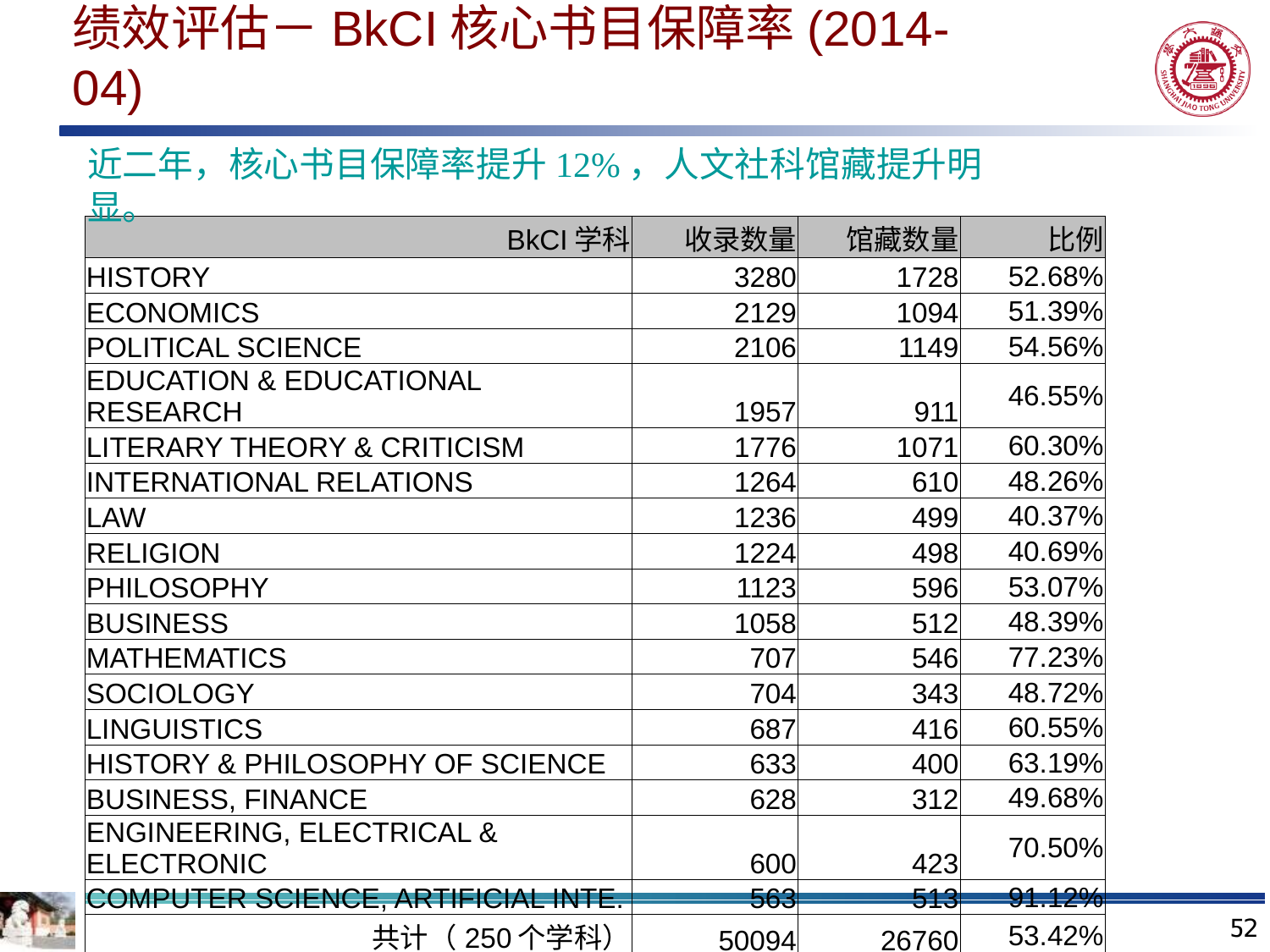

# 绩效评估－BkCI核心书目保障率(2014-04)
近二年，核心书目保障率提升12%，人文社科馆藏提升明显。
| BkCI学科 | 收录数量 | 馆藏数量 | 比例 |
| --- | --- | --- | --- |
| HISTORY | 3280 | 1728 | 52.68% |
| ECONOMICS | 2129 | 1094 | 51.39% |
| POLITICAL SCIENCE | 2106 | 1149 | 54.56% |
| EDUCATION & EDUCATIONAL RESEARCH | 1957 | 911 | 46.55% |
| LITERARY THEORY & CRITICISM | 1776 | 1071 | 60.30% |
| INTERNATIONAL RELATIONS | 1264 | 610 | 48.26% |
| LAW | 1236 | 499 | 40.37% |
| RELIGION | 1224 | 498 | 40.69% |
| PHILOSOPHY | 1123 | 596 | 53.07% |
| BUSINESS | 1058 | 512 | 48.39% |
| MATHEMATICS | 707 | 546 | 77.23% |
| SOCIOLOGY | 704 | 343 | 48.72% |
| LINGUISTICS | 687 | 416 | 60.55% |
| HISTORY & PHILOSOPHY OF SCIENCE | 633 | 400 | 63.19% |
| BUSINESS, FINANCE | 628 | 312 | 49.68% |
| ENGINEERING, ELECTRICAL & ELECTRONIC | 600 | 423 | 70.50% |
| COMPUTER SCIENCE, ARTIFICIAL INTE. | 563 | 513 | 91.12% |
| 共计（250个学科） | 50094 | 26760 | 53.42% |
52